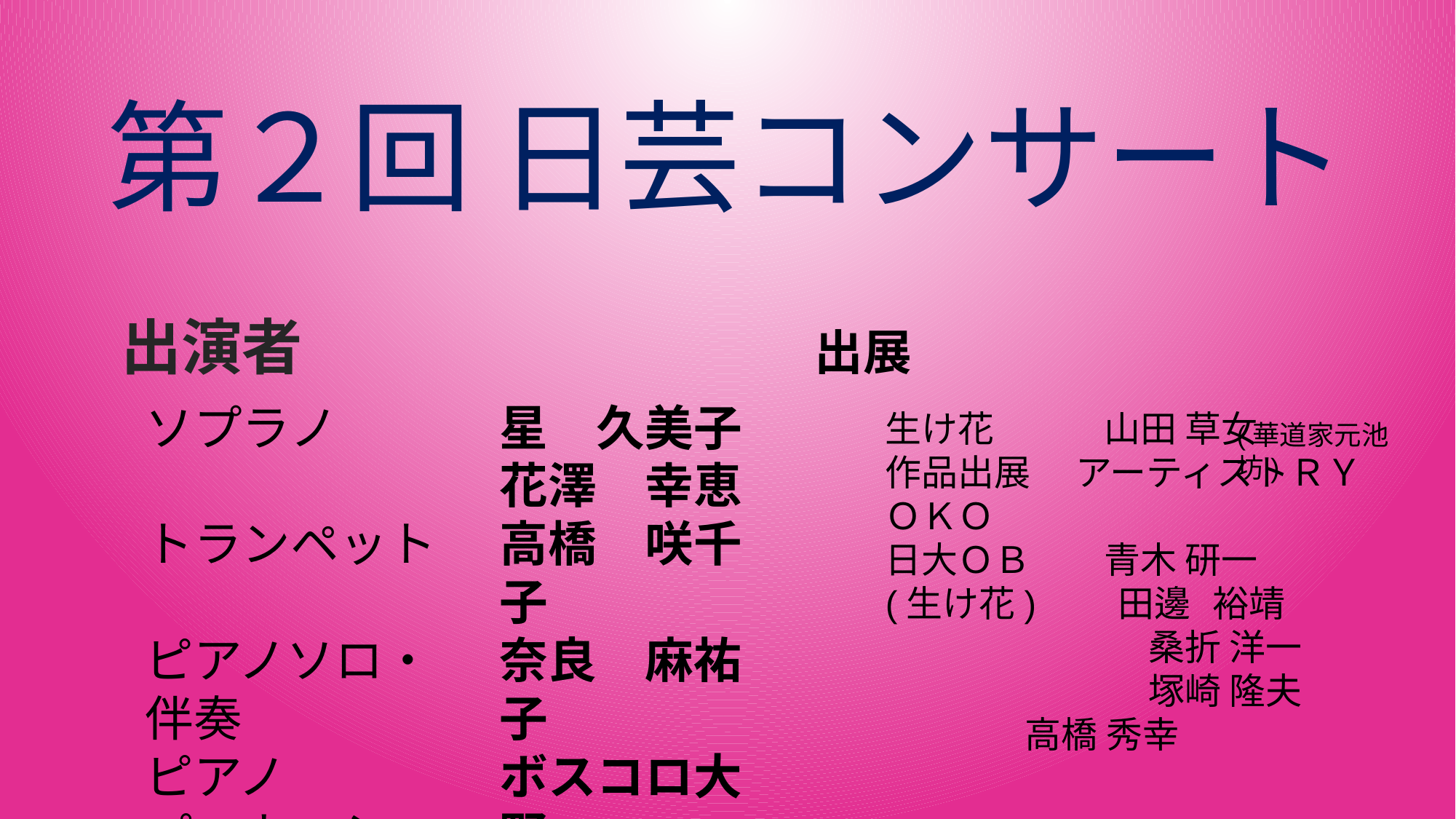

第２回 日芸コンサート
出演者
出展
ソプラノ
トランペット
ピアノソロ・伴奏
ピアノ
パーカッション
星　久美子
花澤　幸恵
高橋　咲千子
奈良　麻祐子
ボスコロ大野
　(友情出演)
生け花　　　山田 草女
作品出展　 アーティストＲＹＯＫＯ
日大ＯＢ　　青木 研一
(生け花)　　田邊	裕靖
　　　　　　　 桑折 洋一
　　　　　　　 塚崎 隆夫
                高橋 秀幸
(華道家元池坊)